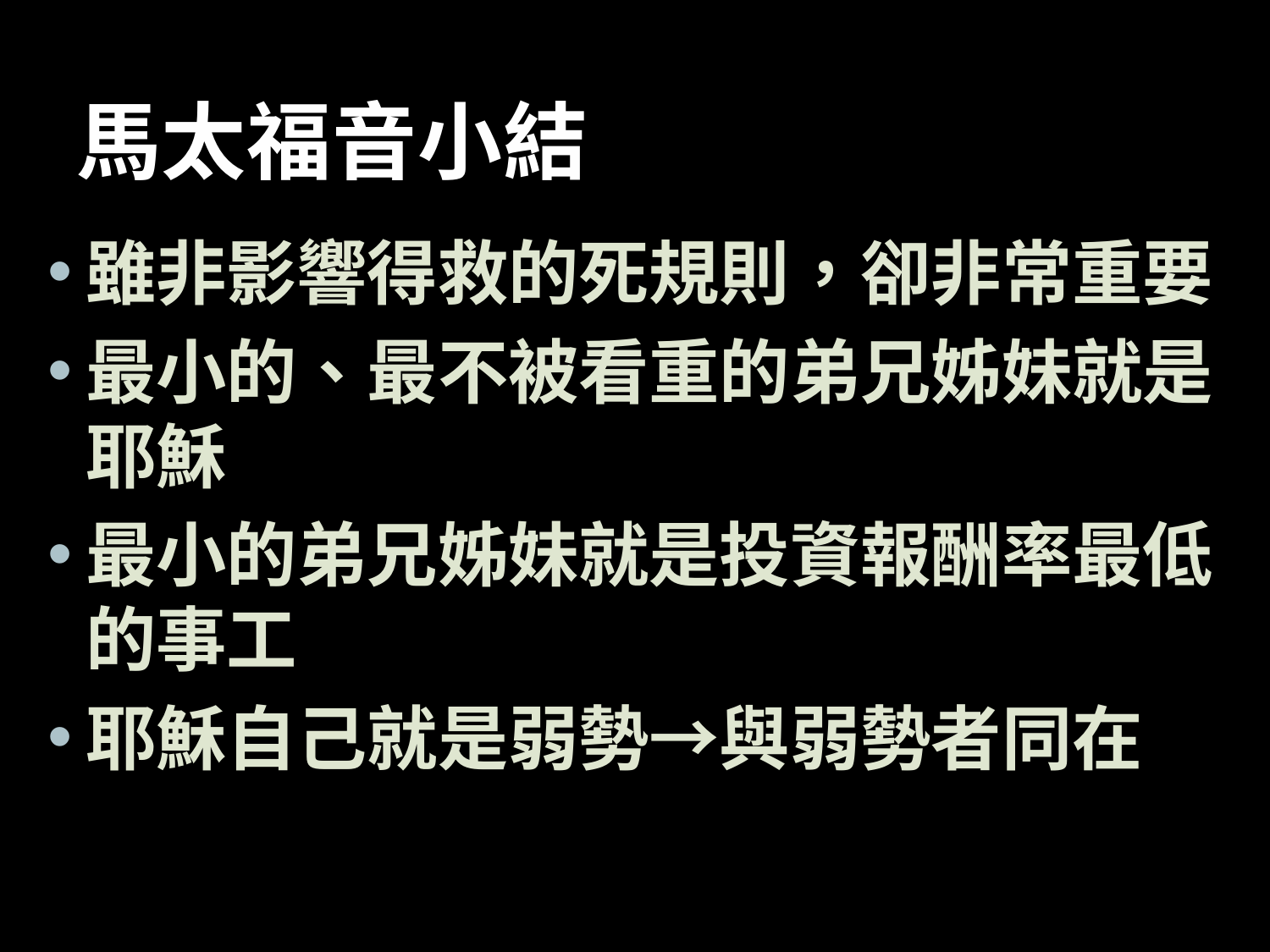

# 馬太福音小結
雖非影響得救的死規則，卻非常重要
最小的、最不被看重的弟兄姊妹就是耶穌
最小的弟兄姊妹就是投資報酬率最低的事工
耶穌自己就是弱勢→與弱勢者同在